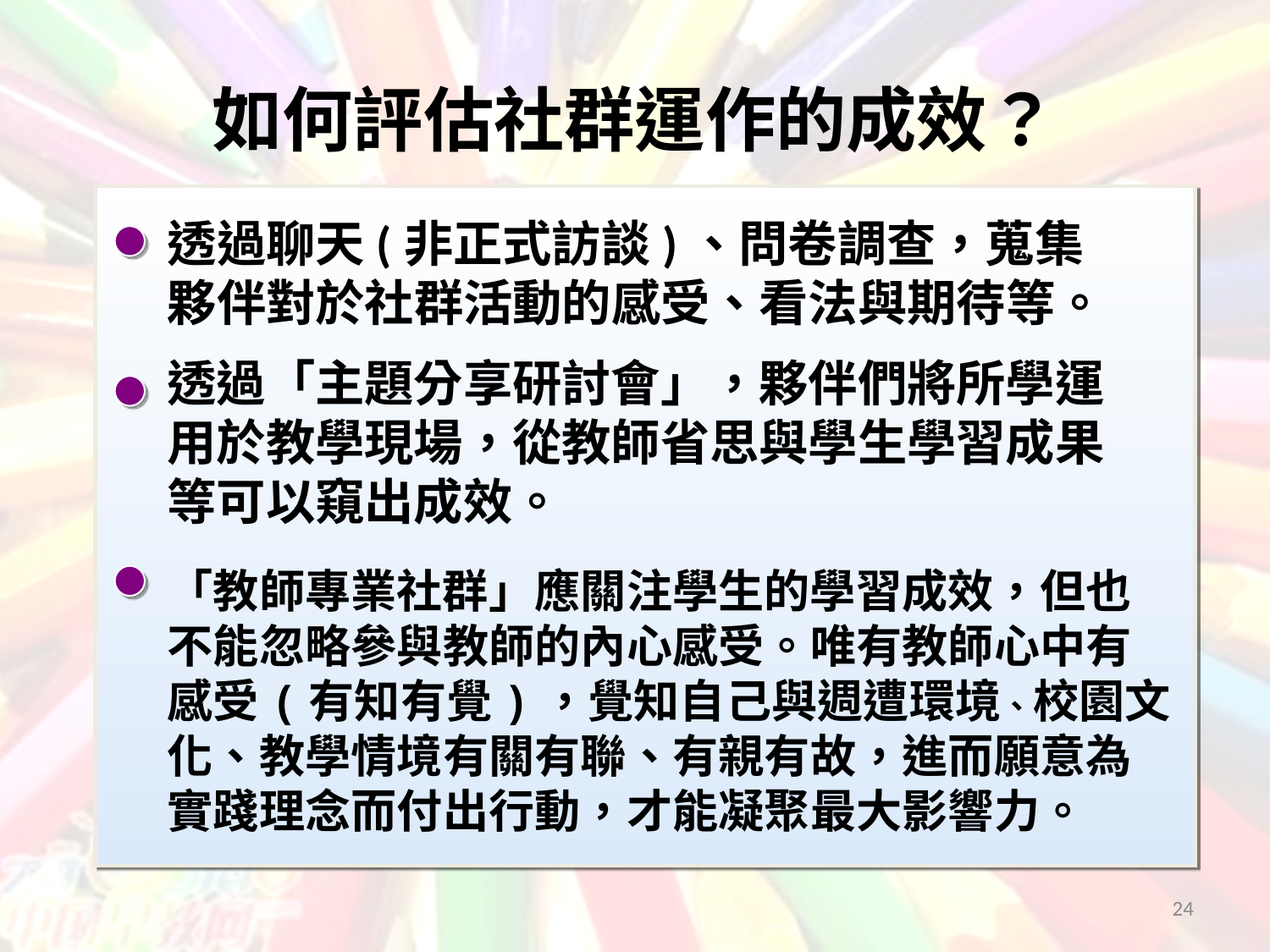

# 如何評估社群運作的成效？

透過聊天(非正式訪談)、問卷調查，蒐集夥伴對於社群活動的感受、看法與期待等。

透過「主題分享研討會」，夥伴們將所學運用於教學現場，從教師省思與學生學習成果等可以窺出成效。

「教師專業社群」應關注學生的學習成效，但也不能忽略參與教師的內心感受。唯有教師心中有感受(有知有覺)，覺知自己與週遭環境、校園文化、教學情境有關有聯、有親有故，進而願意為實踐理念而付出行動，才能凝聚最大影響力。

24